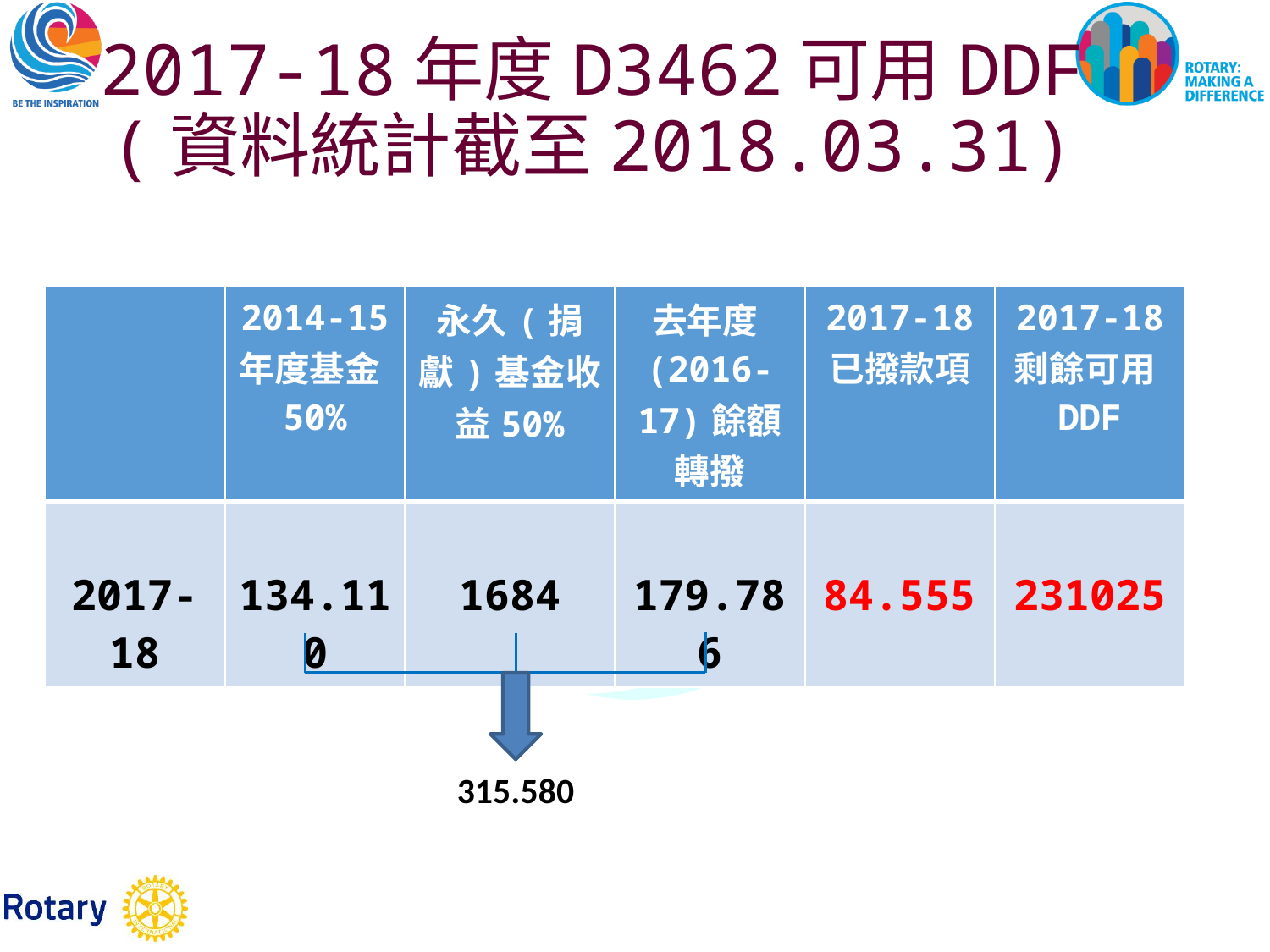

2017-18年度D3462可用DDF
(資料統計截至2018.03.31)
|  | 2014-15 年度基金50% | 永久(捐獻)基金收益50% | 去年度(2016-17)餘額轉撥 | 2017-18 已撥款項 | 2017-18 剩餘可用DDF |
| --- | --- | --- | --- | --- | --- |
| 2017-18 | 134.110 | 1684 | 179.786 | 84.555 | 231025 |

315.580